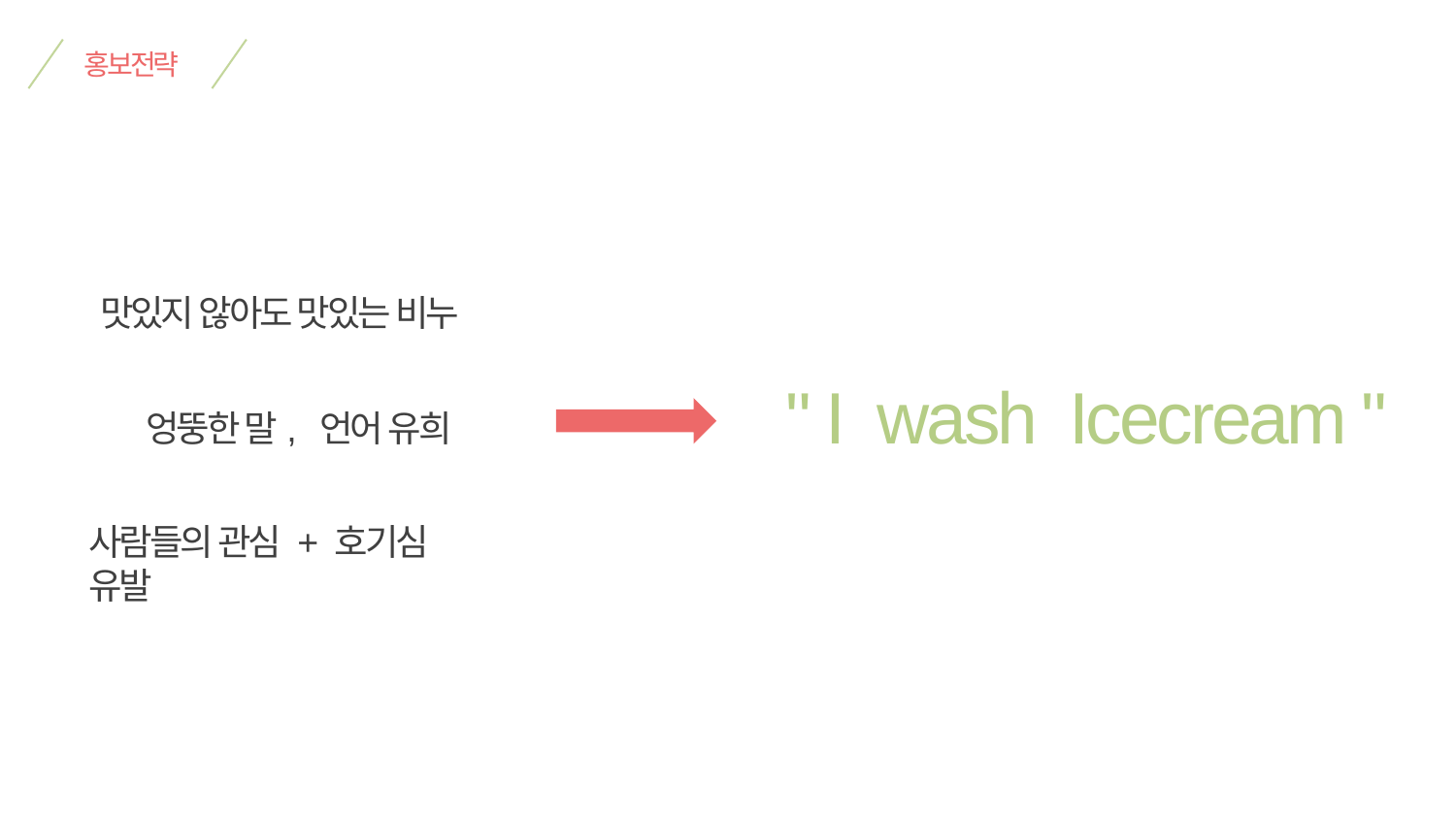

홍보전략
맛있지 않아도 맛있는 비누
" I  wash  Icecream "
엉뚱한 말,  언어 유희

사람들의 관심 + 호기심  유발